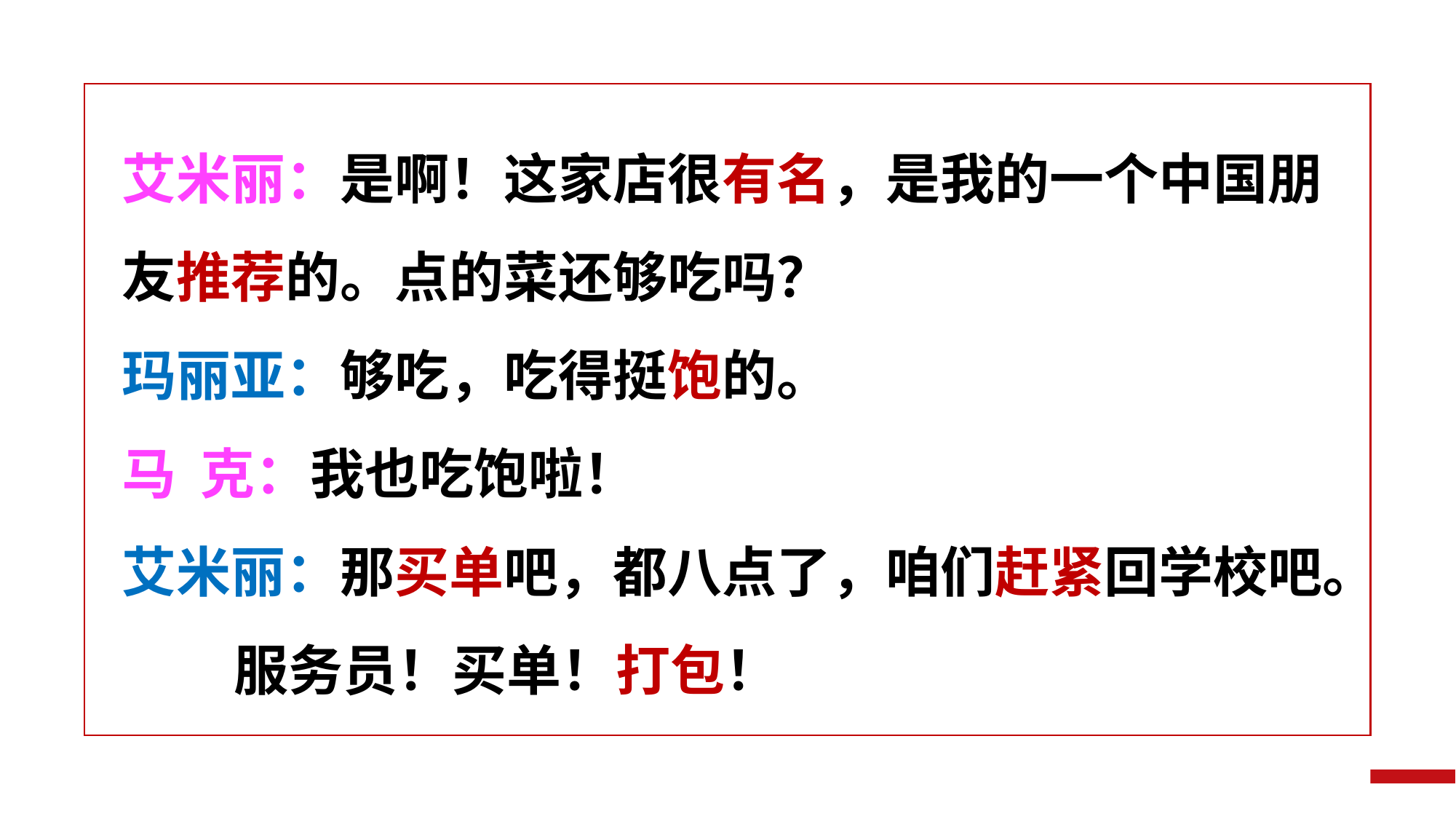

艾米丽：是啊！这家店很有名，是我的一个中国朋友推荐的。点的菜还够吃吗？
玛丽亚：够吃，吃得挺饱的。
马  克：我也吃饱啦！
艾米丽：那买单吧，都八点了，咱们赶紧回学校吧。
        服务员！买单！打包！